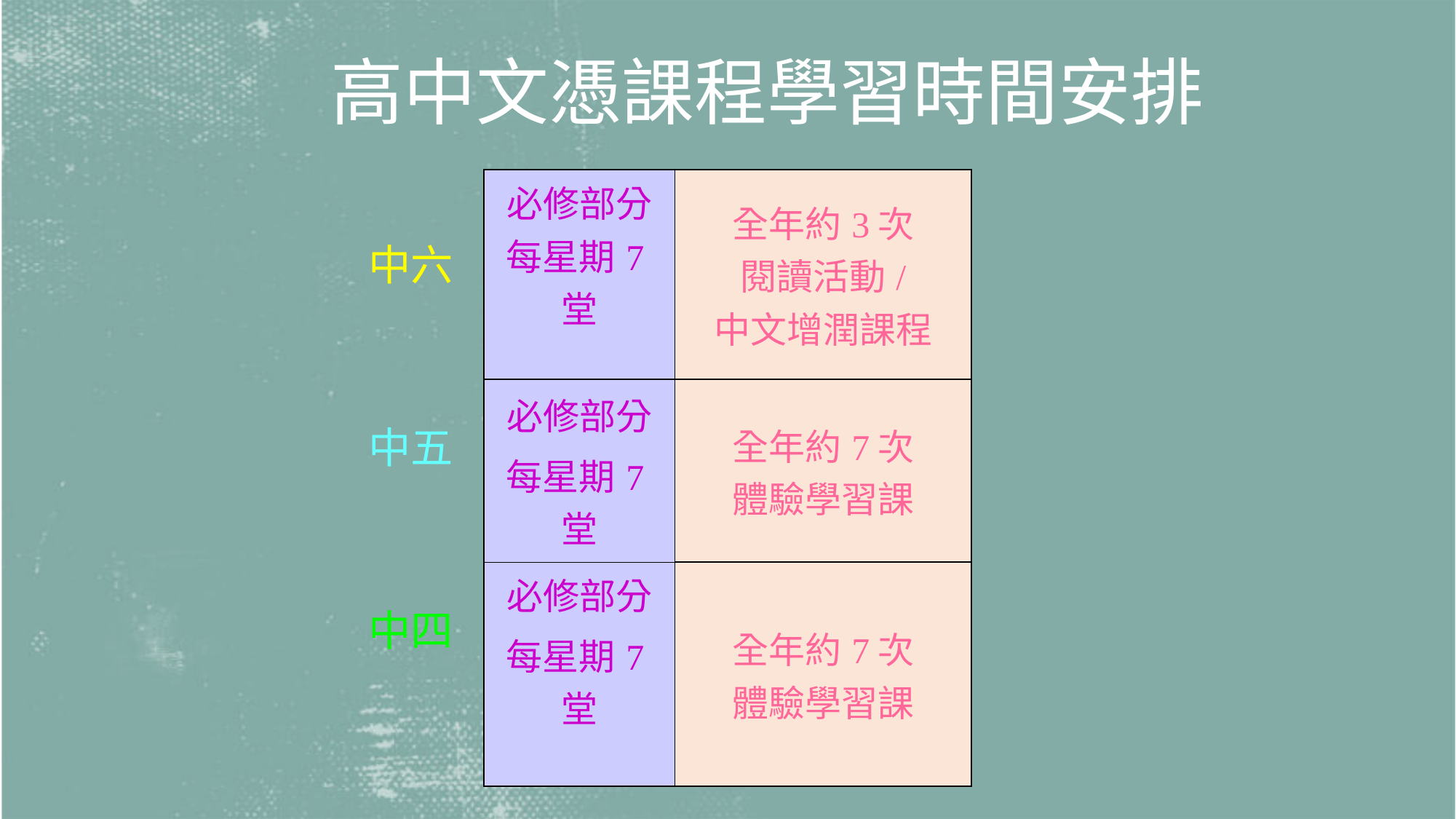

高中文憑課程學習時間安排

| 必修部分 每星期7堂 | 全年約3次 閱讀活動/ 中文增潤課程 |
| --- | --- |
| 必修部分 每星期7堂 | 全年約7次 體驗學習課 |
| 必修部分 每星期7堂 | 全年約7次 體驗學習課 |

                               中六

                               中五

                               中四